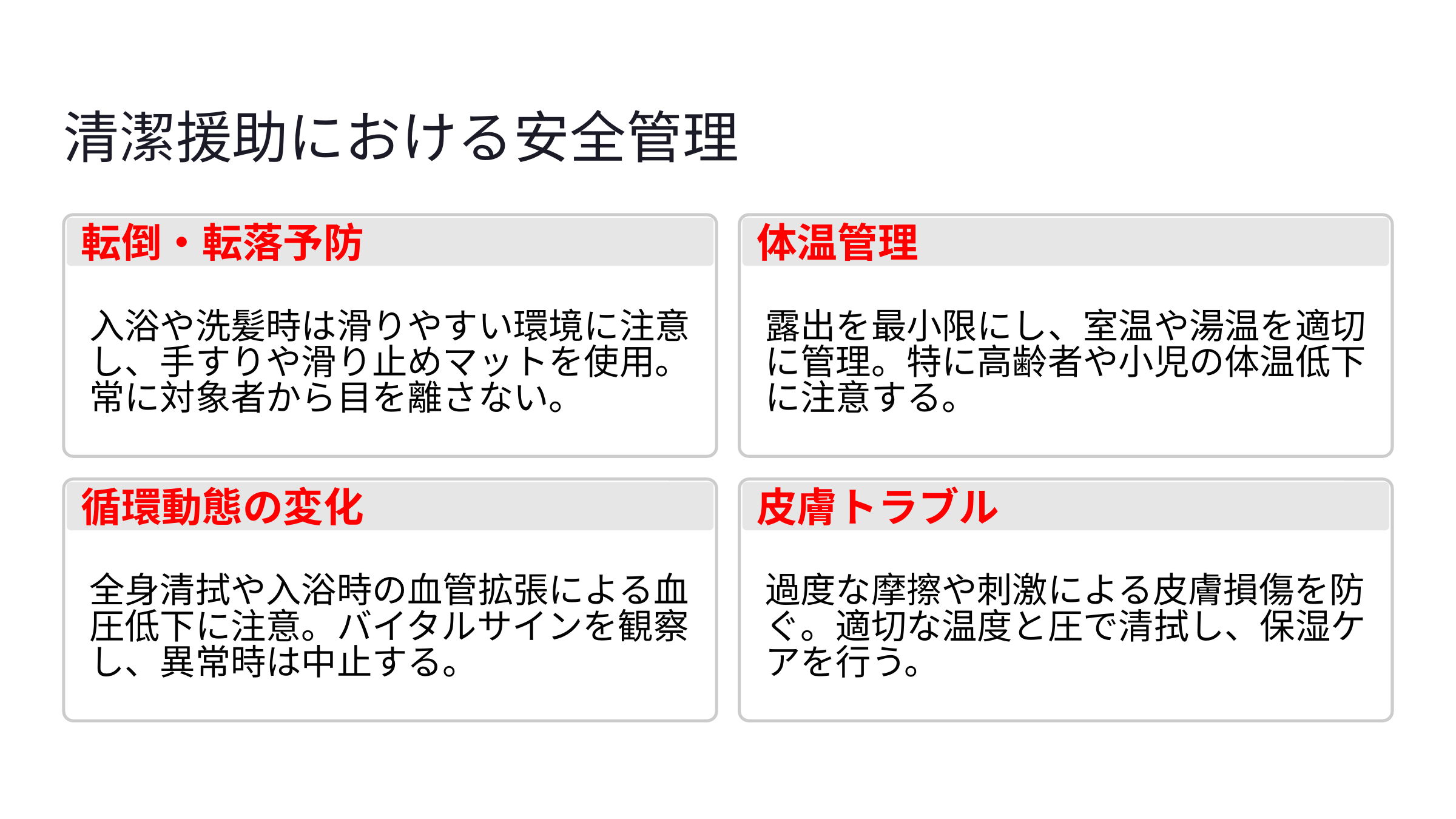

清潔援助における安全管理

転倒・転落予防
体温管理
入浴や洗髪時は滑りやすい環境に注意し、手すりや滑り止めマットを使用。常に対象者から目を離さない。
露出を最小限にし、室温や湯温を適切に管理。特に高齢者や小児の体温低下に注意する。

循環動態の変化
皮膚トラブル
全身清拭や入浴時の血管拡張による血圧低下に注意。バイタルサインを観察し、異常時は中止する。
過度な摩擦や刺激による皮膚損傷を防ぐ。適切な温度と圧で清拭し、保湿ケアを行う。